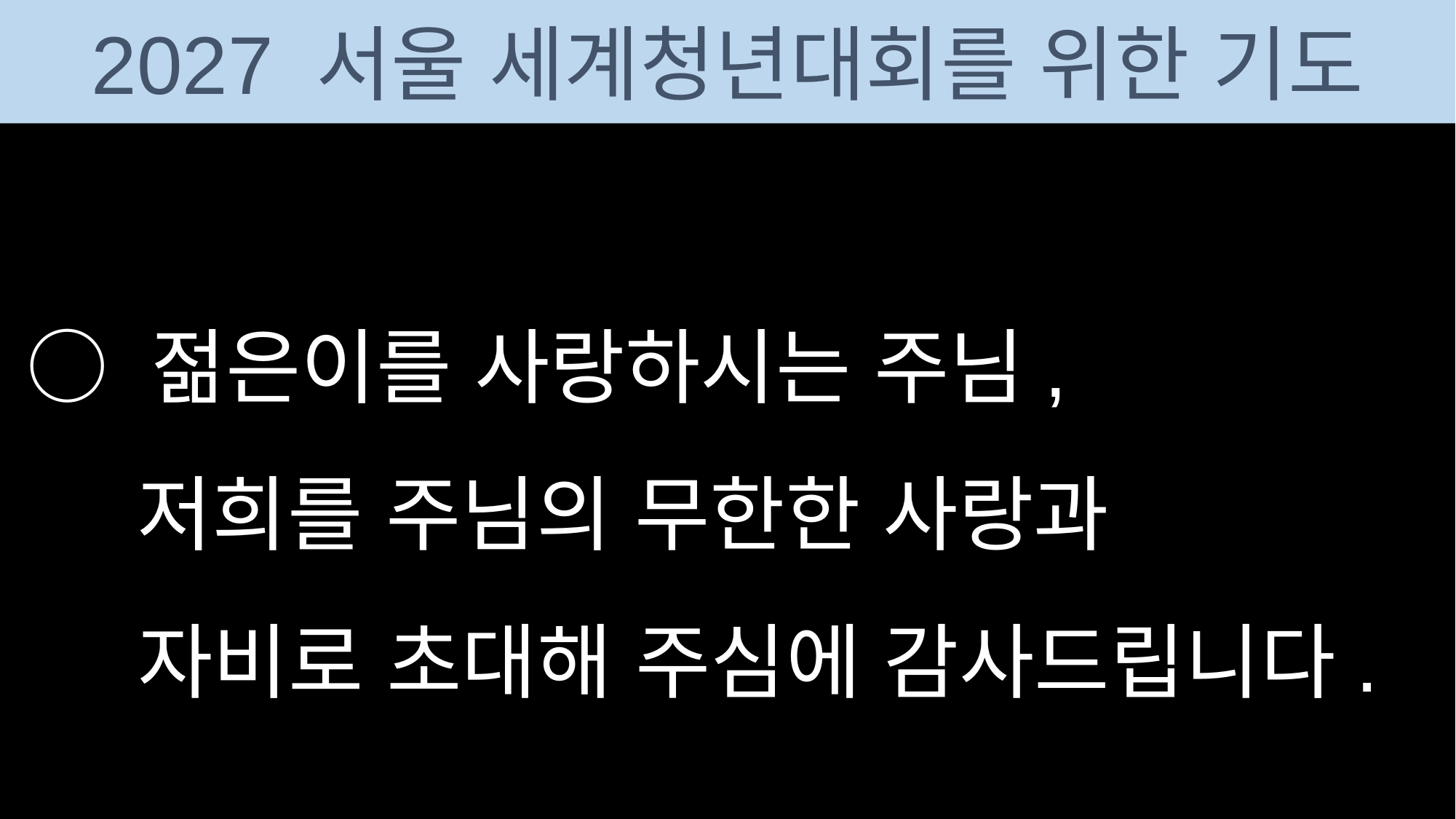

2027 서울 세계청년대회를 위한 기도
○ 젊은이를 사랑하시는 주님,
    저희를 주님의 무한한 사랑과
    자비로 초대해 주심에 감사드립니다.